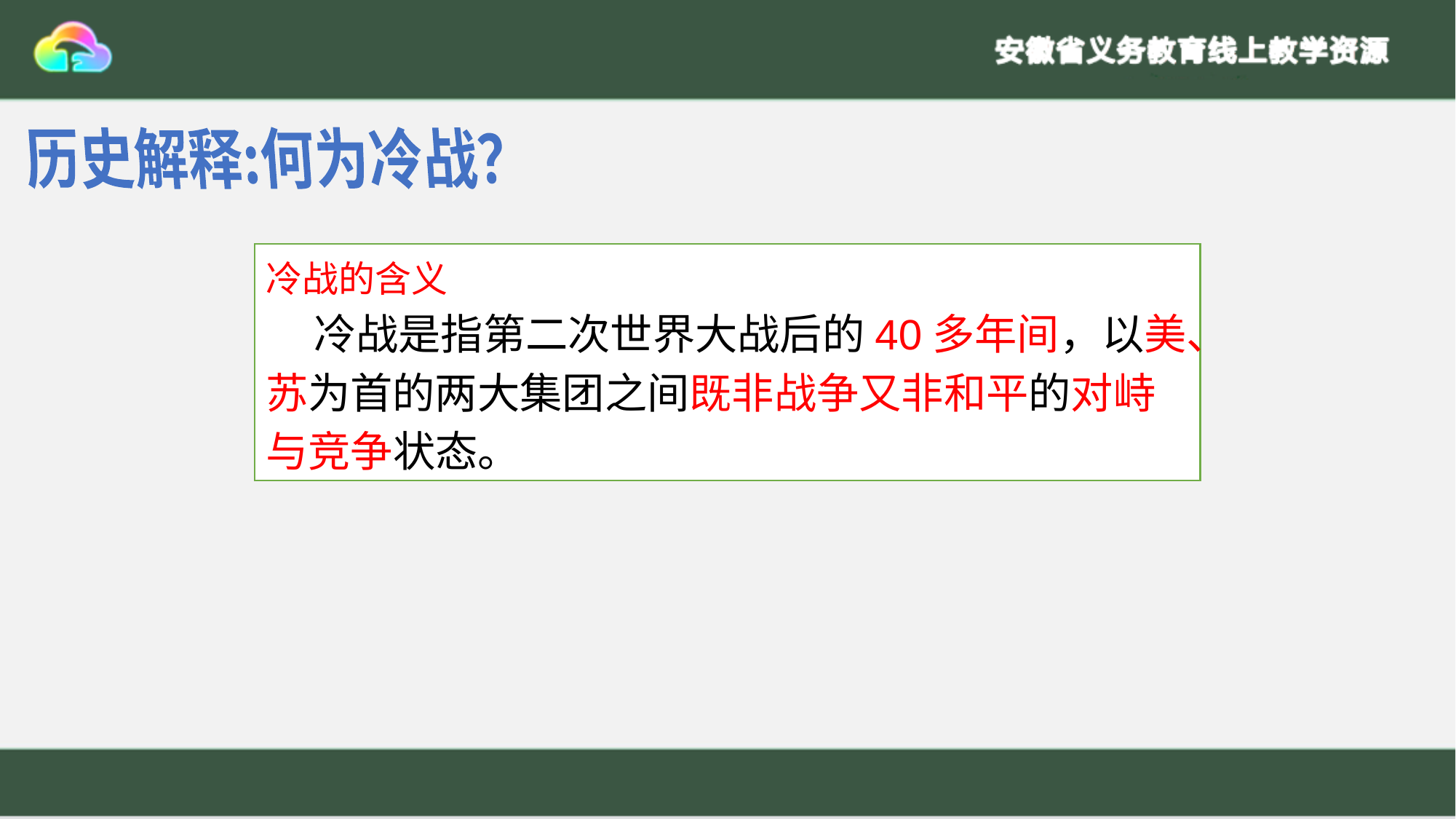

历史解释:何为冷战？
冷战的含义
    冷战是指第二次世界大战后的40多年间，以美、苏为首的两大集团之间既非战争又非和平的对峙与竞争状态。